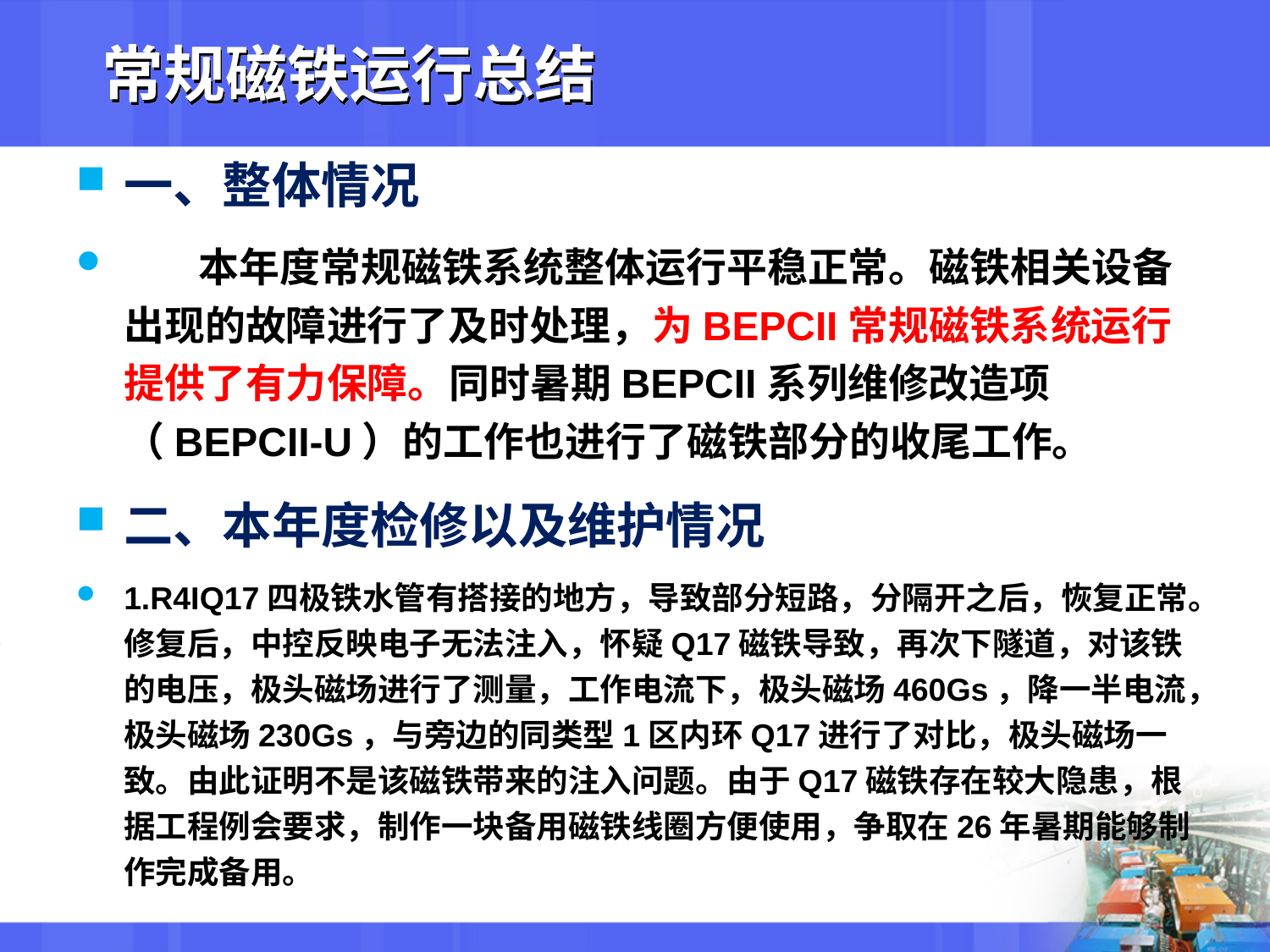

# 常规磁铁运行总结
一、整体情况
       本年度常规磁铁系统整体运行平稳正常。磁铁相关设备出现的故障进行了及时处理，为BEPCII常规磁铁系统运行提供了有力保障。同时暑期BEPCII系列维修改造项（BEPCII-U）的工作也进行了磁铁部分的收尾工作。
二、本年度检修以及维护情况
1.R4IQ17四极铁水管有搭接的地方，导致部分短路，分隔开之后，恢复正常。修复后，中控反映电子无法注入，怀疑Q17磁铁导致，再次下隧道，对该铁的电压，极头磁场进行了测量，工作电流下，极头磁场460Gs，降一半电流，极头磁场230Gs，与旁边的同类型1区内环Q17进行了对比，极头磁场一致。由此证明不是该磁铁带来的注入问题。由于Q17磁铁存在较大隐患，根据工程例会要求，制作一块备用磁铁线圈方便使用，争取在26年暑期能够制作完成备用。